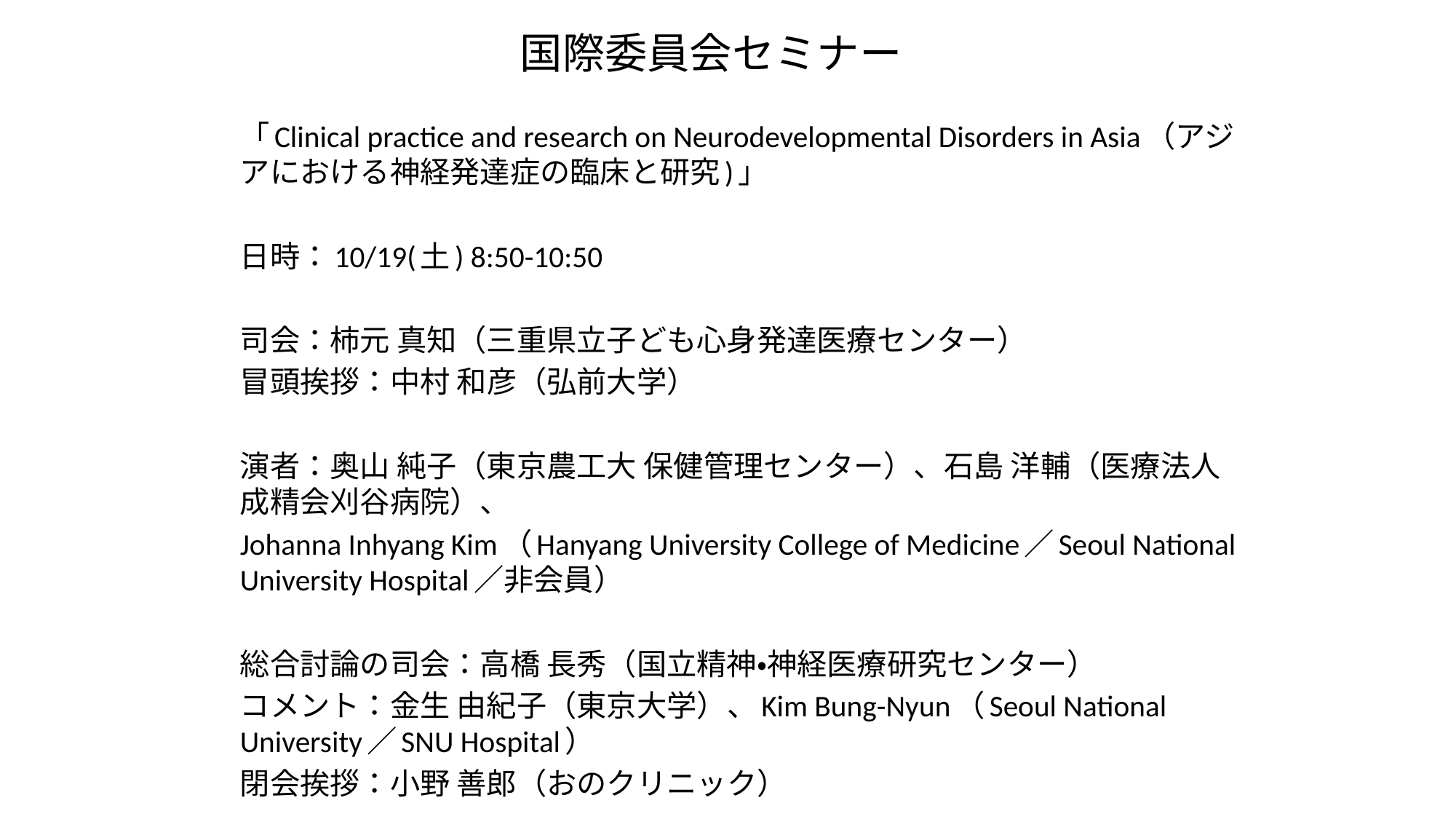

# 国際委員会セミナー
「Clinical practice and research on Neurodevelopmental Disorders in Asia（アジアにおける神経発達症の臨床と研究)」

日時：10/19(土) 8:50-10:50

司会：柿元 真知（三重県立子ども心身発達医療センター）
冒頭挨拶：中村 和彦（弘前大学）

演者：奥山 純子（東京農工大 保健管理センター）、石島 洋輔（医療法人成精会刈谷病院）、
Johanna Inhyang Kim（Hanyang University College of Medicine／Seoul National University Hospital／非会員）

総合討論の司会：高橋 長秀（国立精神・神経医療研究センター）
コメント：金生 由紀子（東京大学）、Kim Bung-Nyun（Seoul National University／SNU Hospital）
閉会挨拶：小野 善郎（おのクリニック）